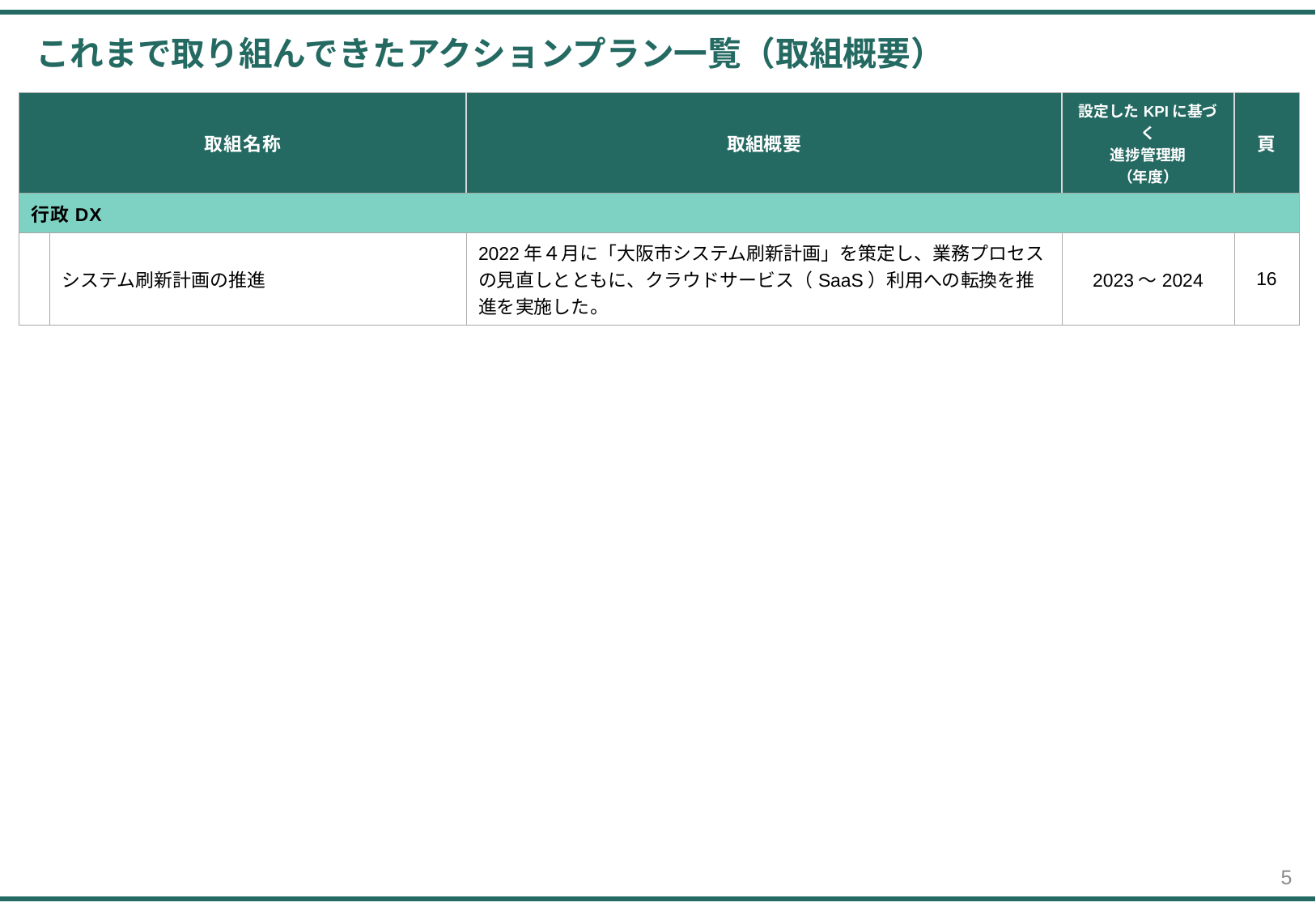

これまで取り組んできたアクションプラン一覧（取組概要）
| 取組名称 |  | 取組概要 | 設定したKPIに基づく 進捗管理期 （年度） | 頁 |
| --- | --- | --- | --- | --- |
| 行政DX |  |  |  |  |
|  | システム刷新計画の推進 | 2022年４月に「大阪市システム刷新計画」を策定し、業務プロセスの見直しとともに、クラウドサービス（SaaS）利用への転換を推進を実施した。 | 2023～2024 | 16 |
5